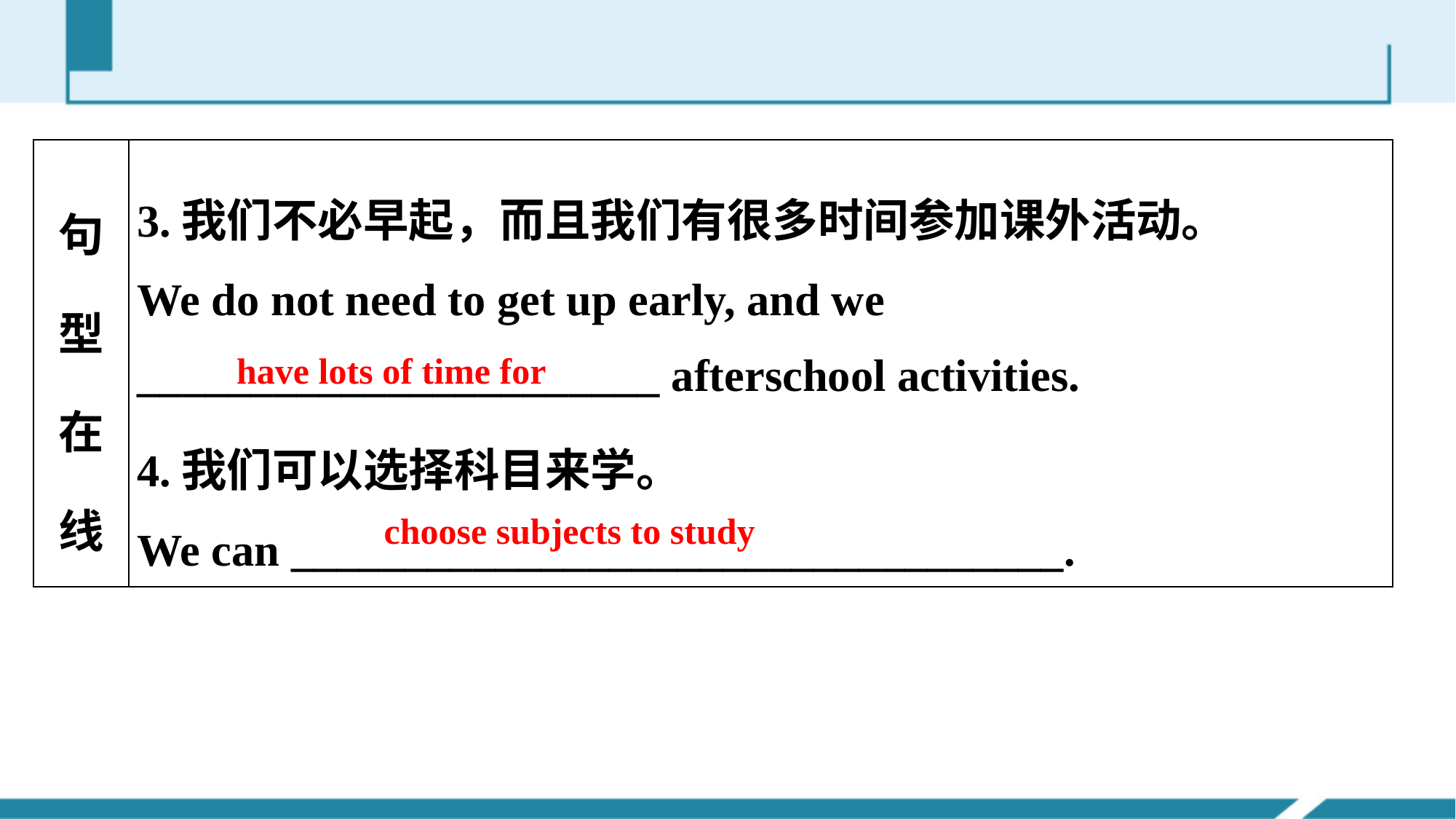

| 句型在线 | 3.我们不必早起，而且我们有很多时间参加课外活动。 We do not need to get up early, and we \_\_\_\_\_\_\_\_\_\_\_\_\_\_\_\_\_\_\_\_\_\_\_ after­school activities. 4.我们可以选择科目来学。 We can \_\_\_\_\_\_\_\_\_\_\_\_\_\_\_\_\_\_\_\_\_\_\_\_\_\_\_\_\_\_\_\_\_\_. |
| --- | --- |
have lots of time for
choose subjects to study